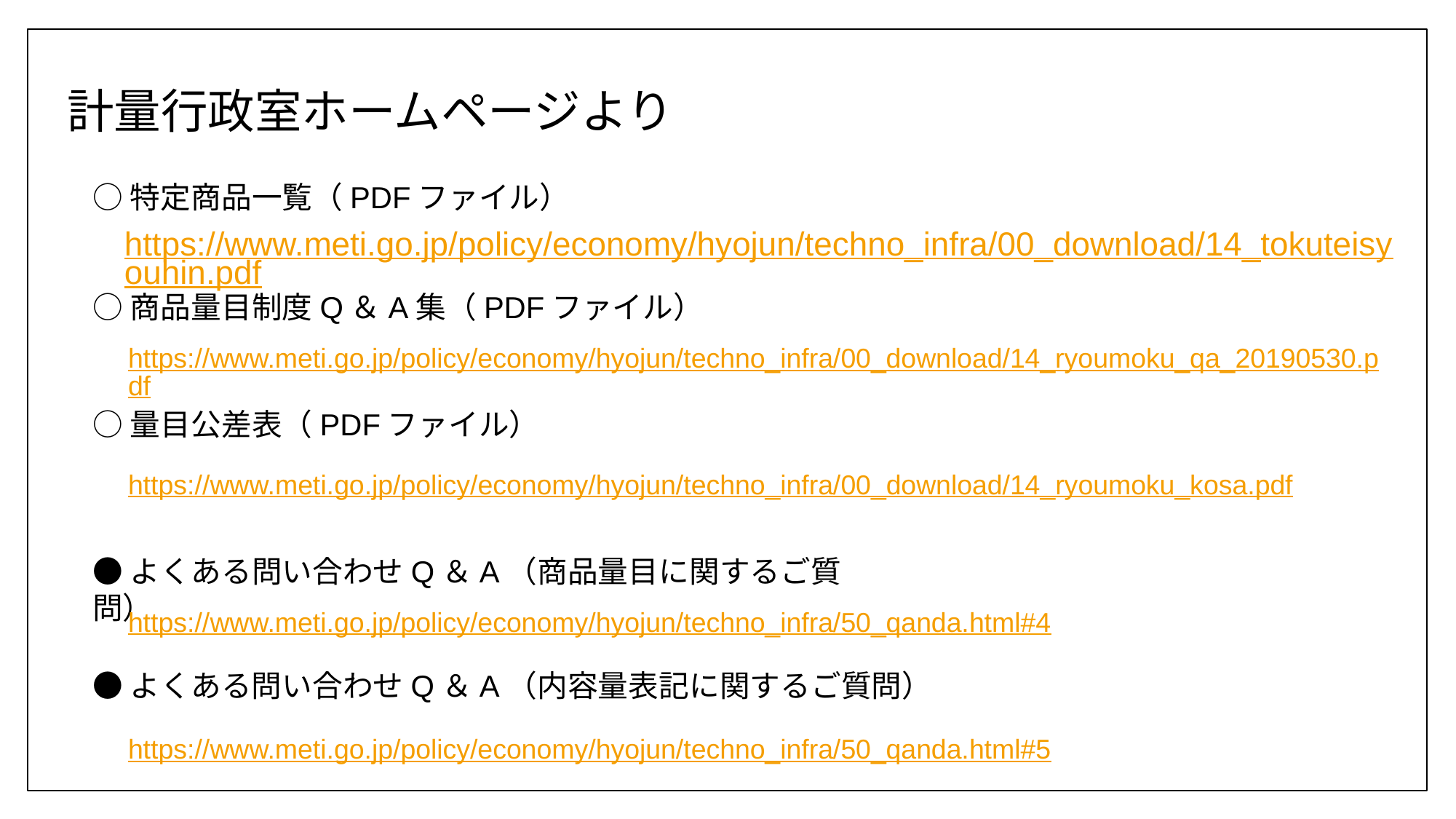

# 計量行政室ホームページより
○特定商品一覧（PDFファイル）
https://www.meti.go.jp/policy/economy/hyojun/techno_infra/00_download/14_tokuteisyouhin.pdf
○商品量目制度Q＆A集（PDFファイル）
https://www.meti.go.jp/policy/economy/hyojun/techno_infra/00_download/14_ryoumoku_qa_20190530.pdf
○量目公差表（PDFファイル）
https://www.meti.go.jp/policy/economy/hyojun/techno_infra/00_download/14_ryoumoku_kosa.pdf
●よくある問い合わせQ＆A（商品量目に関するご質問）
https://www.meti.go.jp/policy/economy/hyojun/techno_infra/50_qanda.html#4
●よくある問い合わせQ＆A（内容量表記に関するご質問）
https://www.meti.go.jp/policy/economy/hyojun/techno_infra/50_qanda.html#5